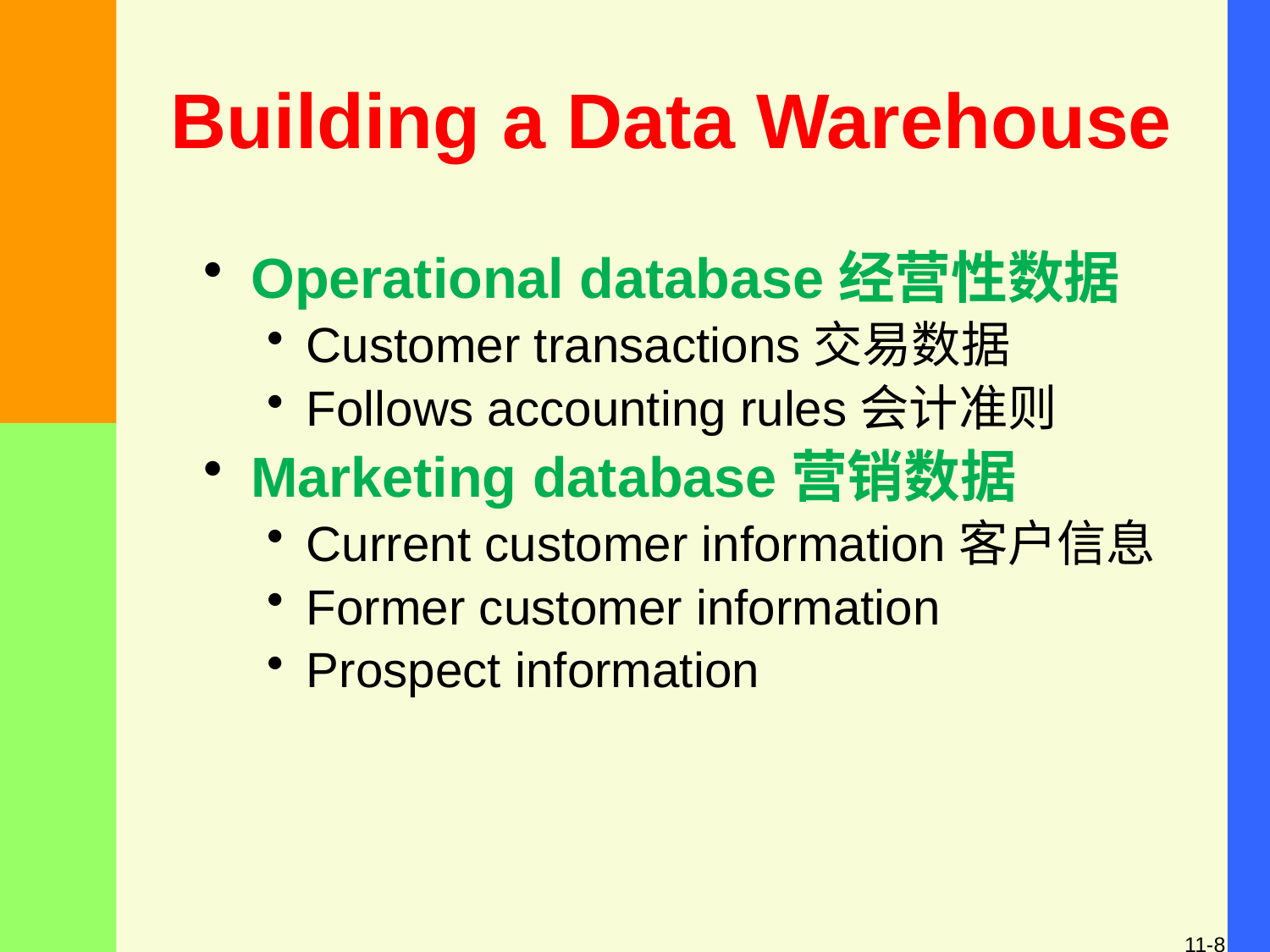

# Building a Data Warehouse
Operational database经营性数据
Customer transactions交易数据
Follows accounting rules会计准则
Marketing database营销数据
Current customer information客户信息
Former customer information
Prospect information

11-8